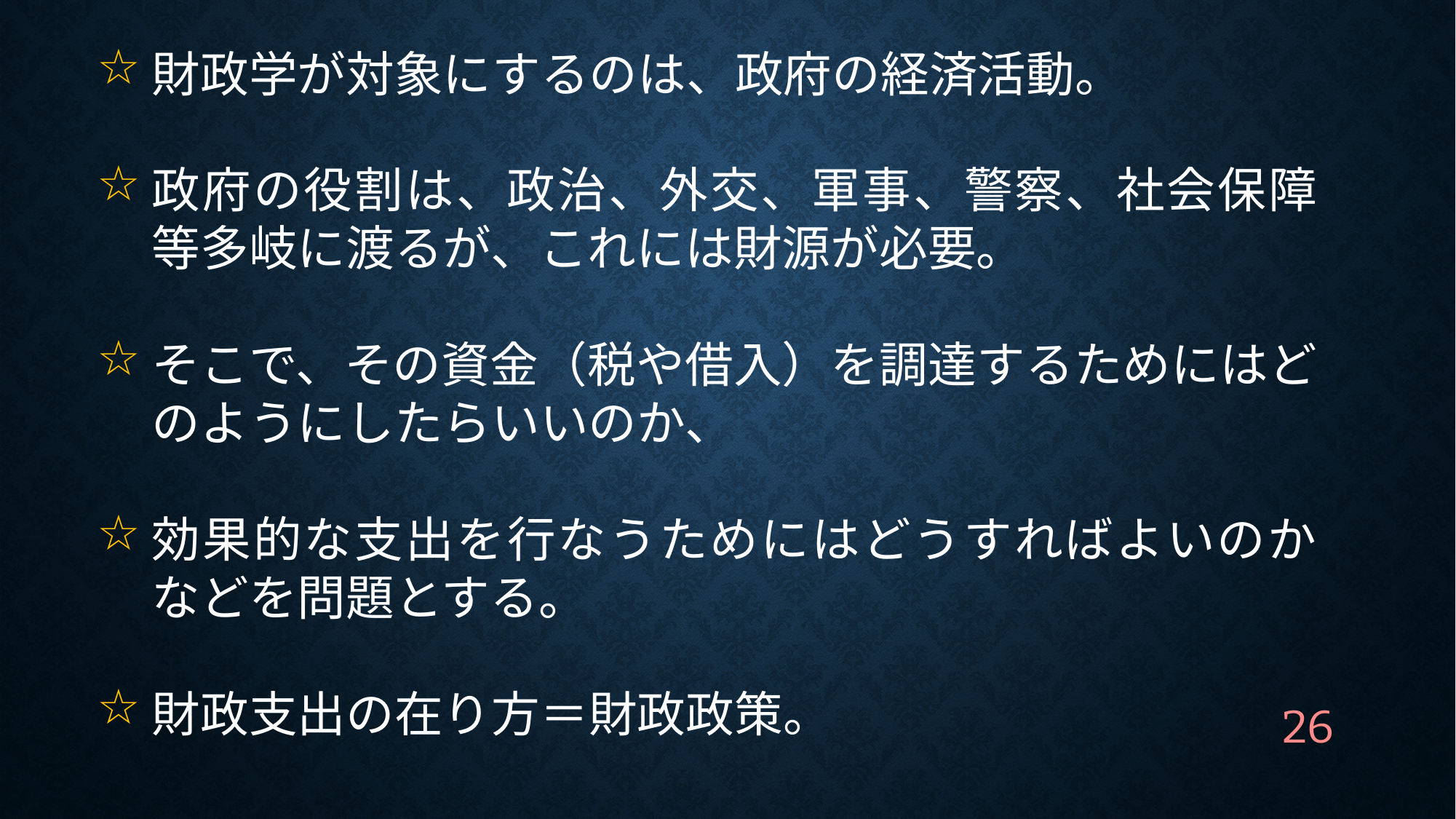

財政学が対象にするのは、政府の経済活動。

政府の役割は、政治、外交、軍事、警察、社会保障等多岐に渡るが、これには財源が必要。

そこで、その資金（税や借入）を調達するためにはどのようにしたらいいのか、

効果的な支出を行なうためにはどうすればよいのかなどを問題とする。

財政支出の在り方＝財政政策。
26